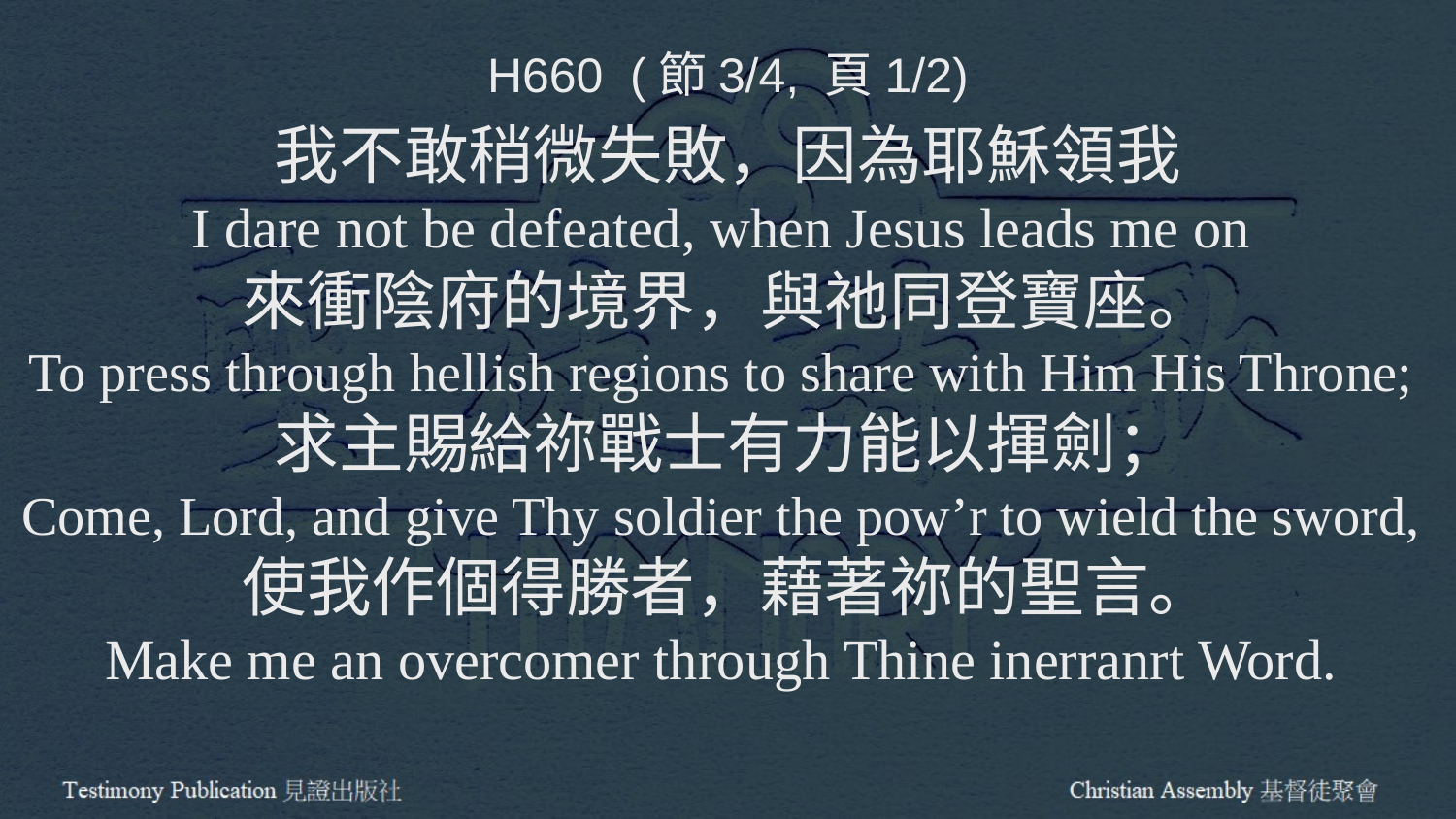

H660  (節3/4, 頁1/2)
我不敢稍微失敗，因為耶穌領我
I dare not be defeated, when Jesus leads me on
來衝陰府的境界，與祂同登寶座。
To press through hellish regions to share with Him His Throne;
求主賜給祢戰士有力能以揮劍；
Come, Lord, and give Thy soldier the pow’r to wield the sword,
使我作個得勝者，藉著祢的聖言。
Make me an overcomer through Thine inerranrt Word.